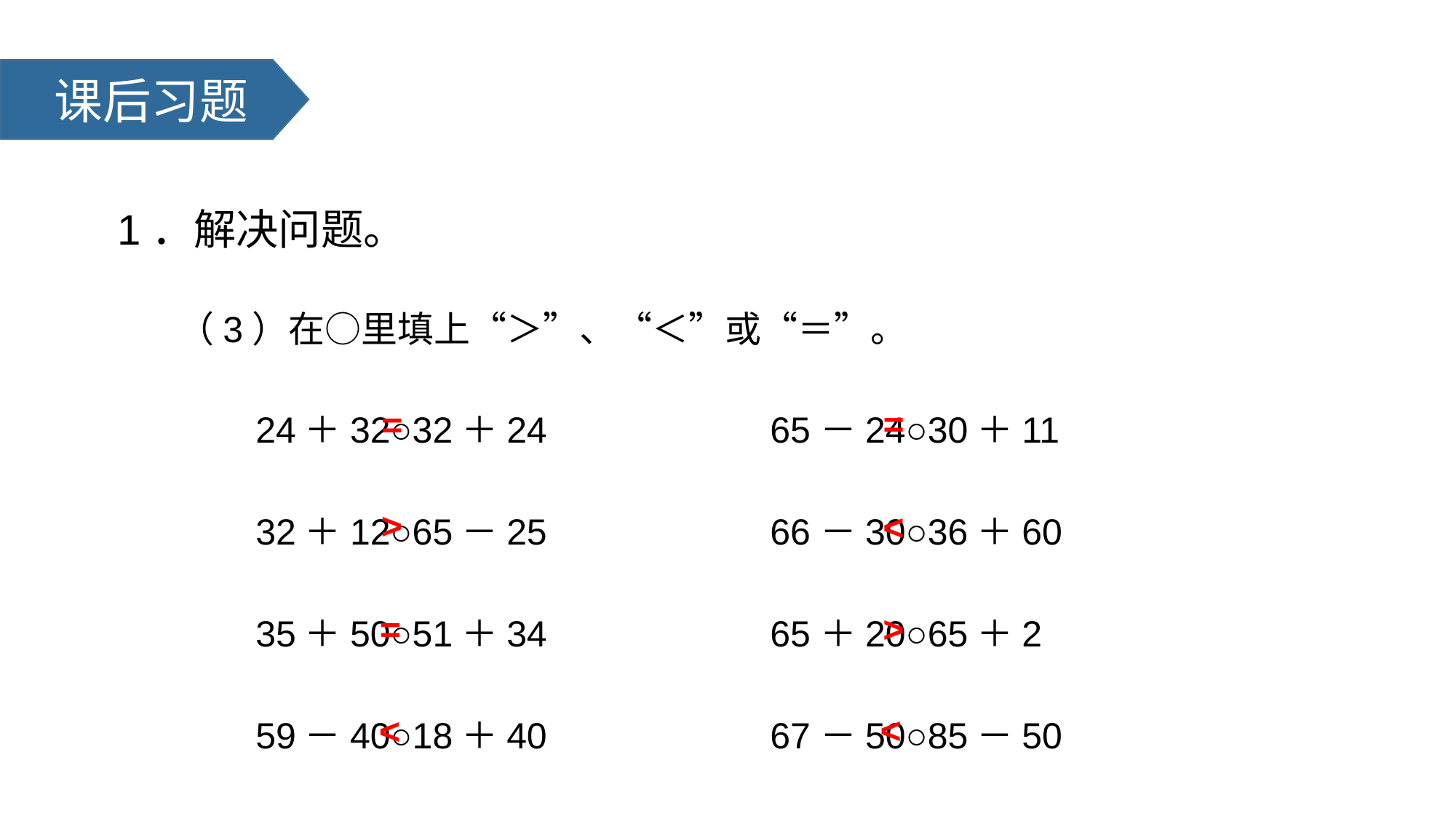

课后习题
1．解决问题。
（3）在○里填上“＞”、“＜”或“＝”。
24＋32○32＋24                      65－24○30＋11
32＋12○65－25                      66－30○36＋60
35＋50○51＋34                      65＋20○65＋2
59－40○18＋40                      67－50○85－50
=
=
>
<
=
>
<
<